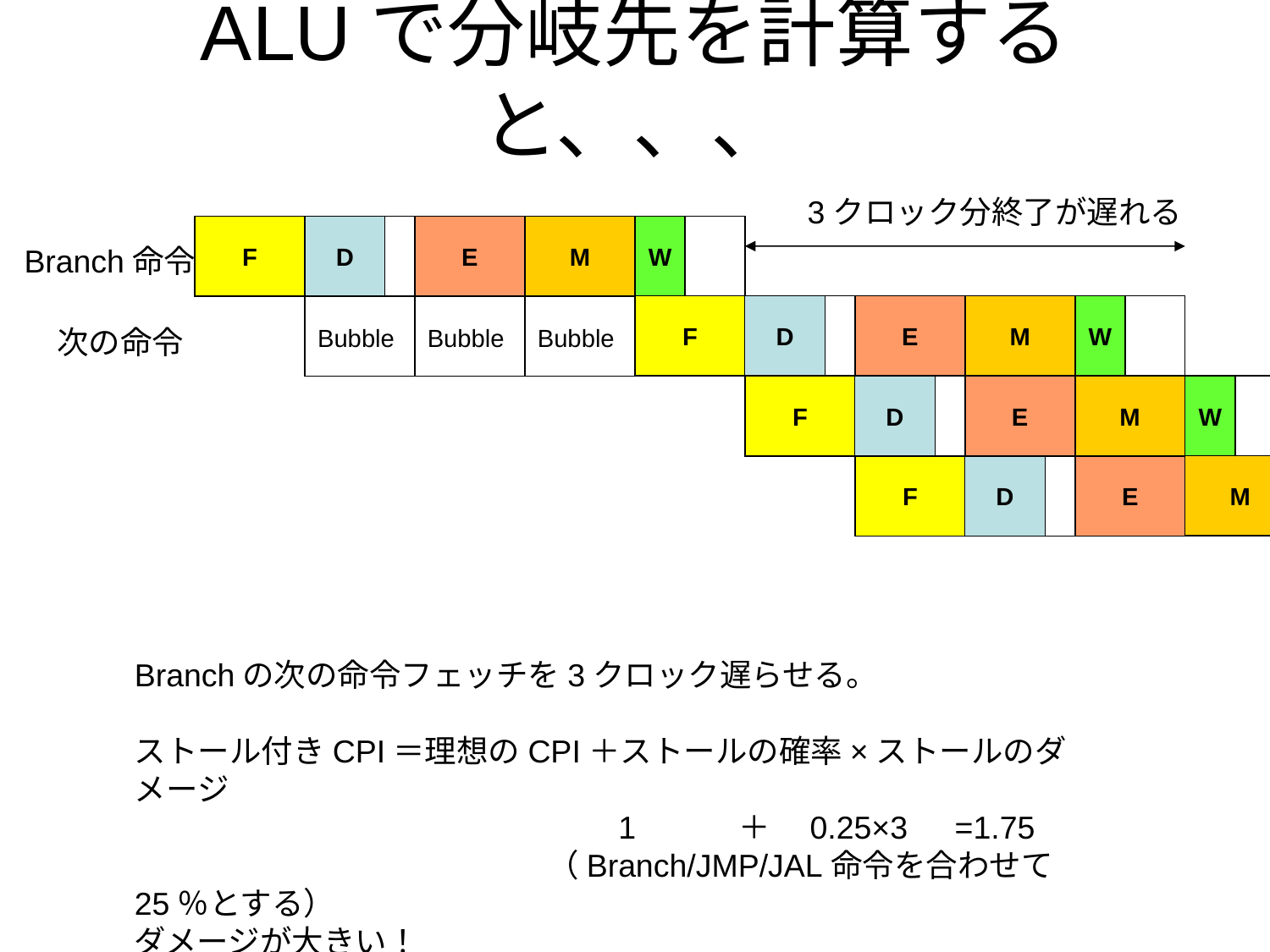

# ALUで分岐先を計算すると、、、
3クロック分終了が遅れる
F
D

E
M

W
Branch命令

F
D

E
M

W

次の命令
Bubble
Bubble
Bubble
M

W
F
D

E
M

W
F
D

E
Branchの次の命令フェッチを3クロック遅らせる。

ストール付きCPI＝理想のCPI＋ストールの確率×ストールのダメージ
　　　　　　　　　　　　　　　1　　　＋　0.25×3　=1.75
　　　　　　　　　　　　　（Branch/JMP/JAL命令を合わせて25％とする）
ダメージが大きい！